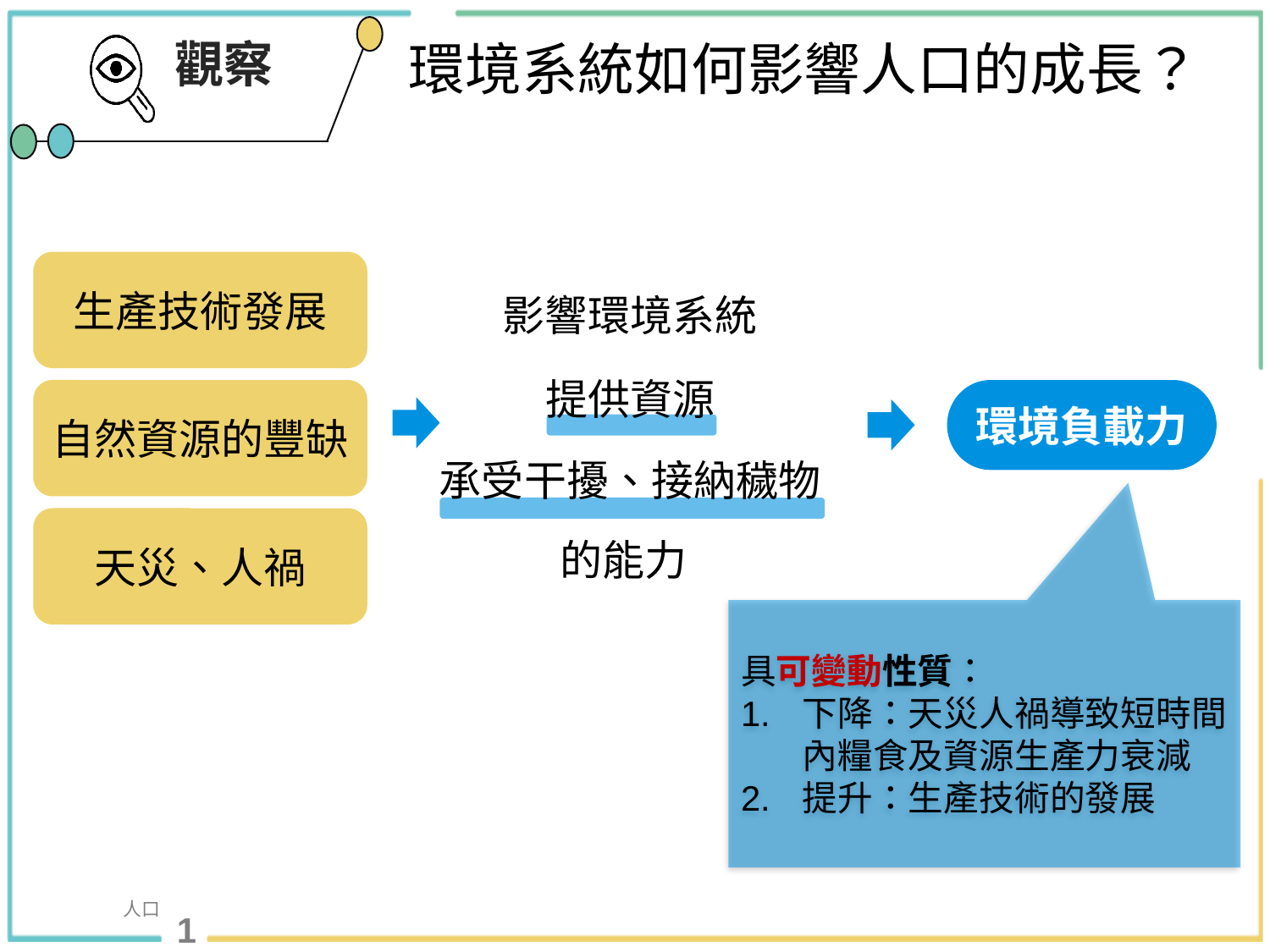

環境系統如何影響人口的成長？
生產技術發展
影響環境系統
提供資源
自然資源的豐缺
環境負載力

承受干擾、接納穢物

天災、人禍
的能力
具可變動性質：
下降：天災人禍導致短時間內糧食及資源生產力衰減
提升：生產技術的發展